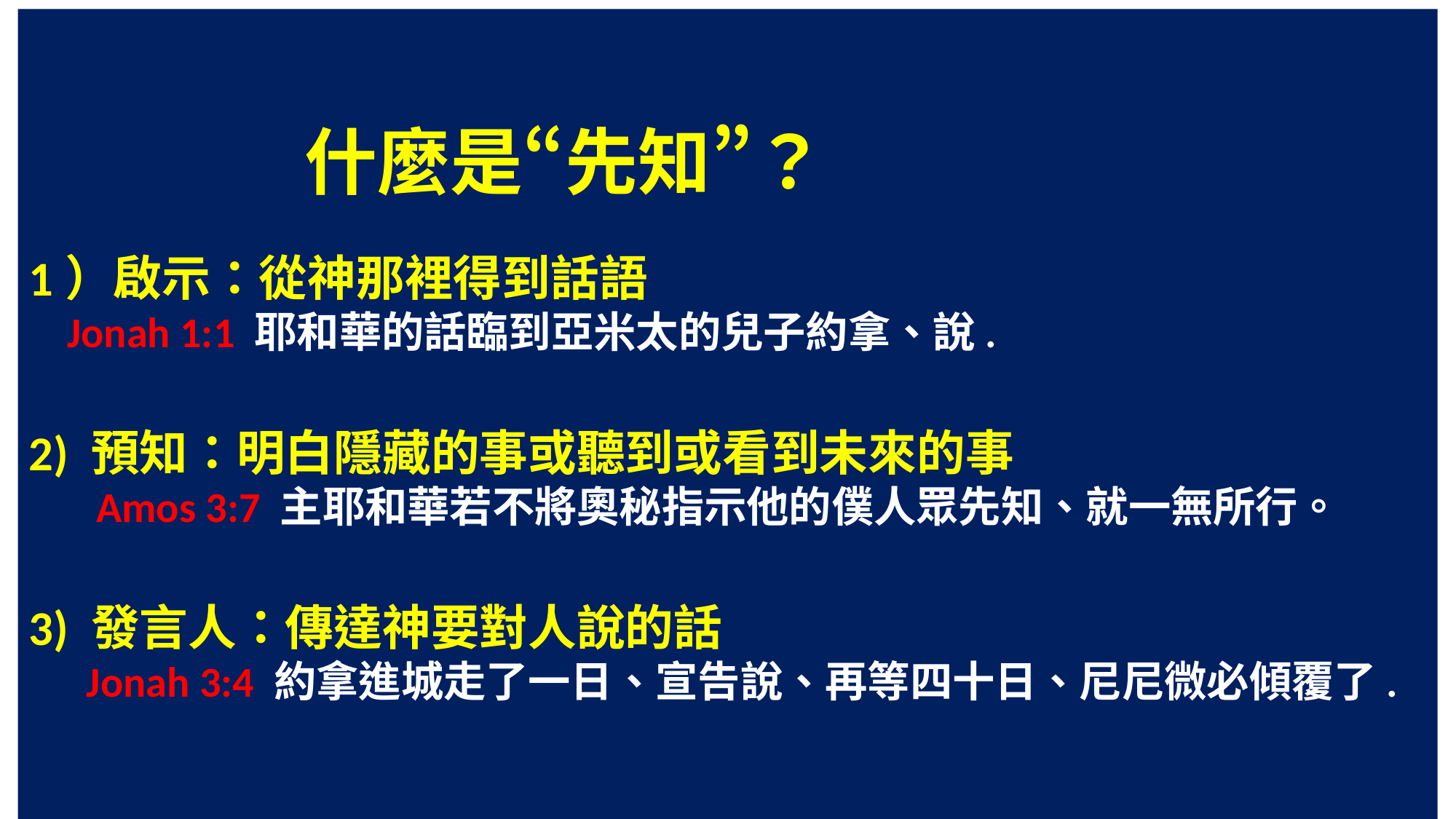

什麼是“先知”？

1）啟示：從神那裡得到話語
    Jonah 1:1 耶和華的話臨到亞米太的兒子約拿、說.

2) 預知：明白隱藏的事或聽到或看到未來的事
       Amos 3:7 主耶和華若不將奧秘指示他的僕人眾先知、就一無所行。

3) 發言人：傳達神要對人說的話
      Jonah 3:4 約拿進城走了一日、宣告說、再等四十日、尼尼微必傾覆了.